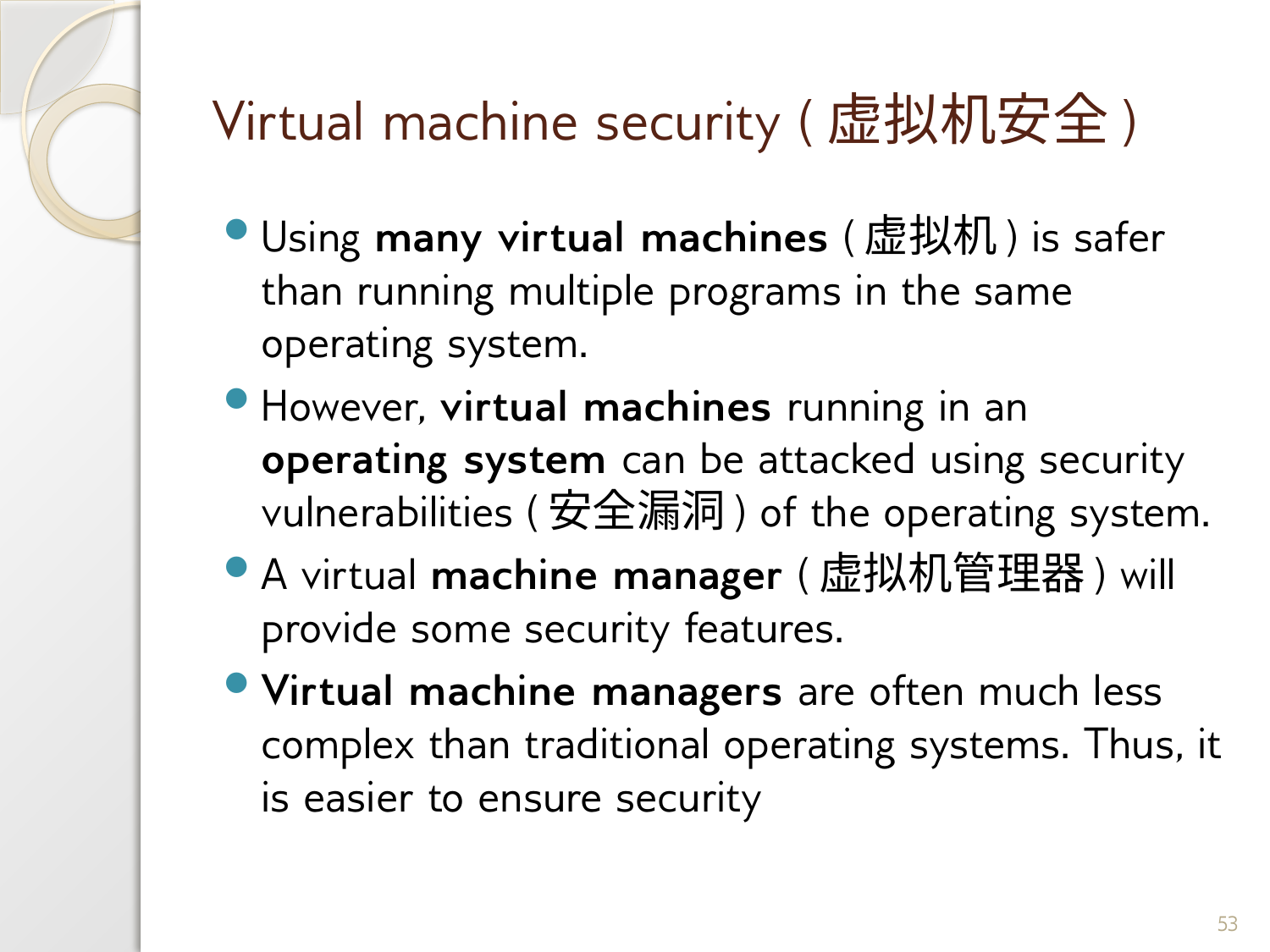

# Virtual machine security (虚拟机安全)
Using many virtual machines (虚拟机) is safer than running multiple programs in the same operating system.
However, virtual machines running in an operating system can be attacked using security vulnerabilities (安全漏洞) of the operating system.
A virtual machine manager (虚拟机管理器) will provide some security features.
Virtual machine managers are often much less complex than traditional operating systems. Thus, it is easier to ensure security

53